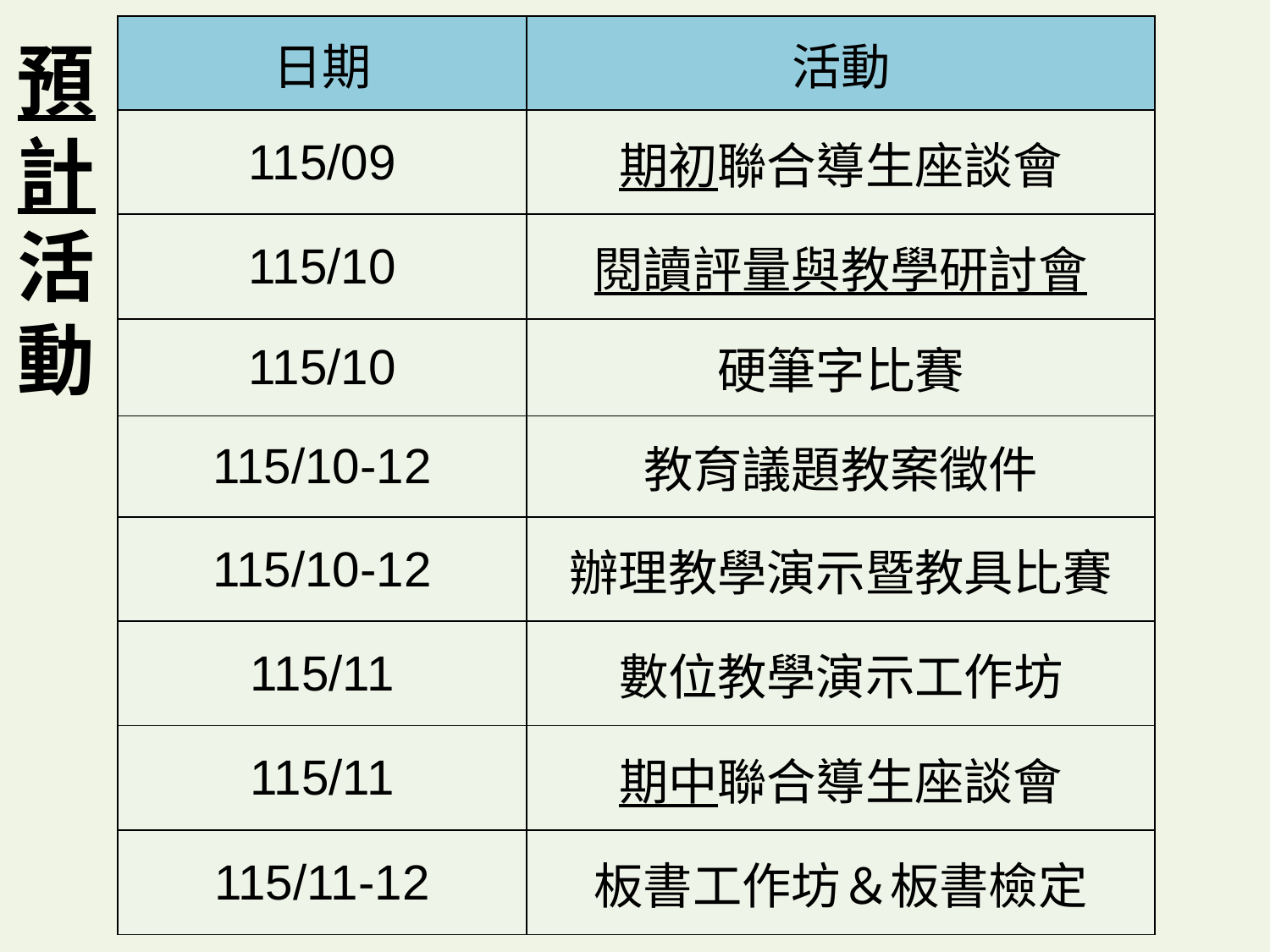

# 預計活動
| 日期 | 活動 |
| --- | --- |
| 115/09 | 期初聯合導生座談會 |
| 115/10 | 閱讀評量與教學研討會 |
| 115/10 | 硬筆字比賽 |
| 115/10-12 | 教育議題教案徵件 |
| 115/10-12 | 辦理教學演示暨教具比賽 |
| 115/11 | 數位教學演示工作坊 |
| 115/11 | 期中聯合導生座談會 |
| 115/11-12 | 板書工作坊＆板書檢定 |